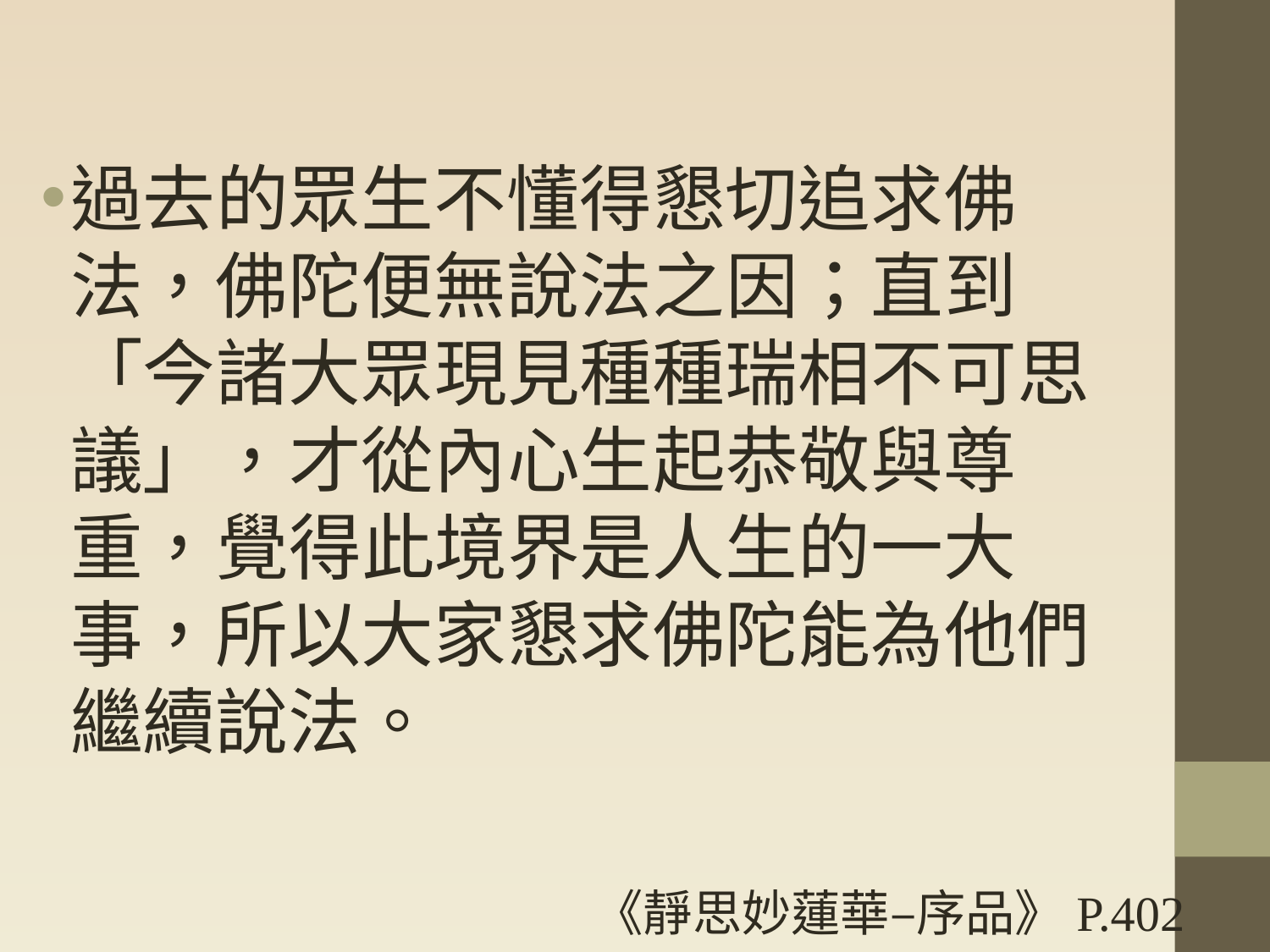

過去的眾生不懂得懇切追求佛法，佛陀便無說法之因；直到「今諸大眾現見種種瑞相不可思議」，才從內心生起恭敬與尊重，覺得此境界是人生的一大事，所以大家懇求佛陀能為他們繼續說法。
《靜思妙蓮華–序品》P.402